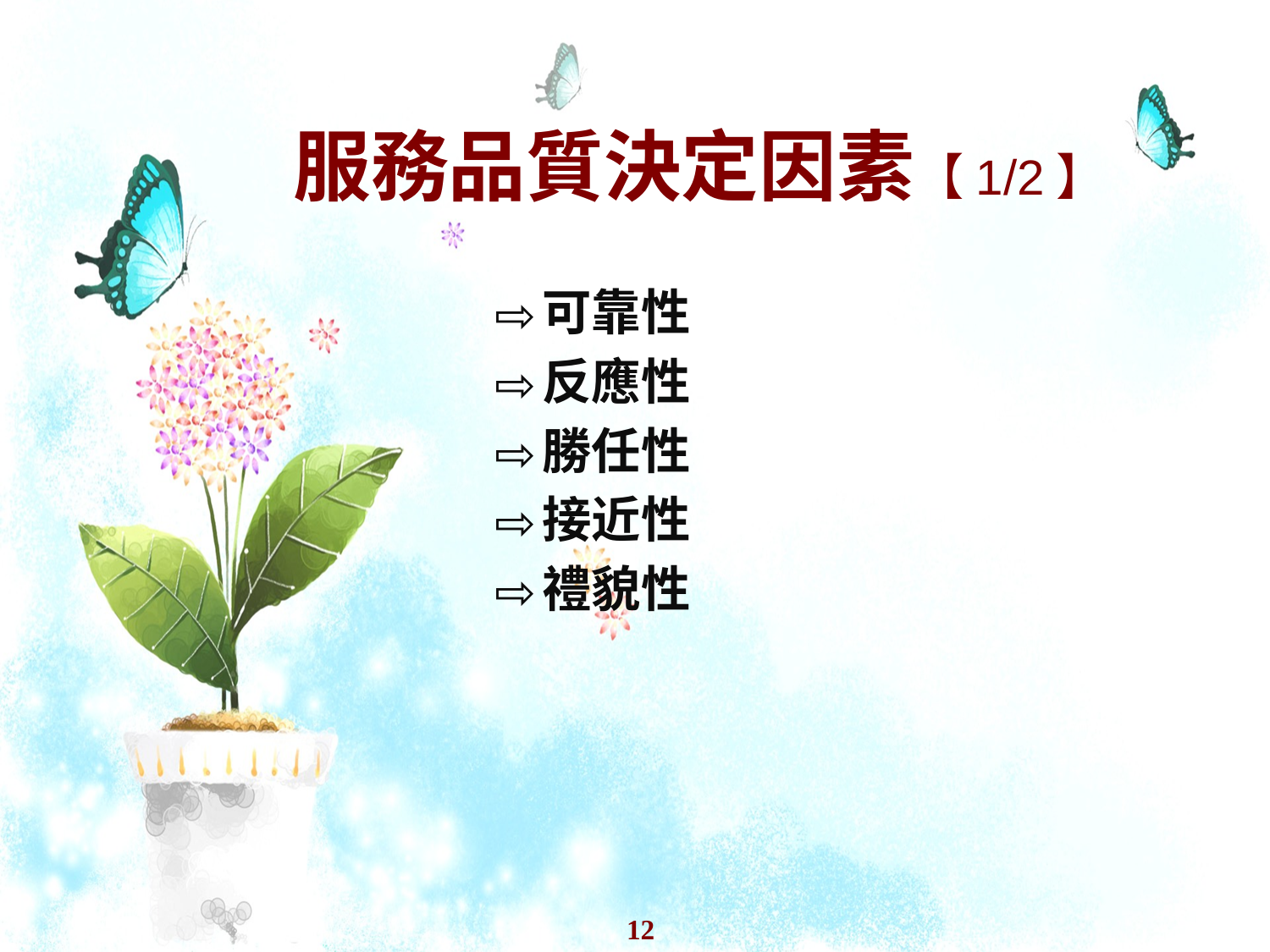

# 服務品質決定因素【1/2】
可靠性
反應性
勝任性
接近性
禮貌性